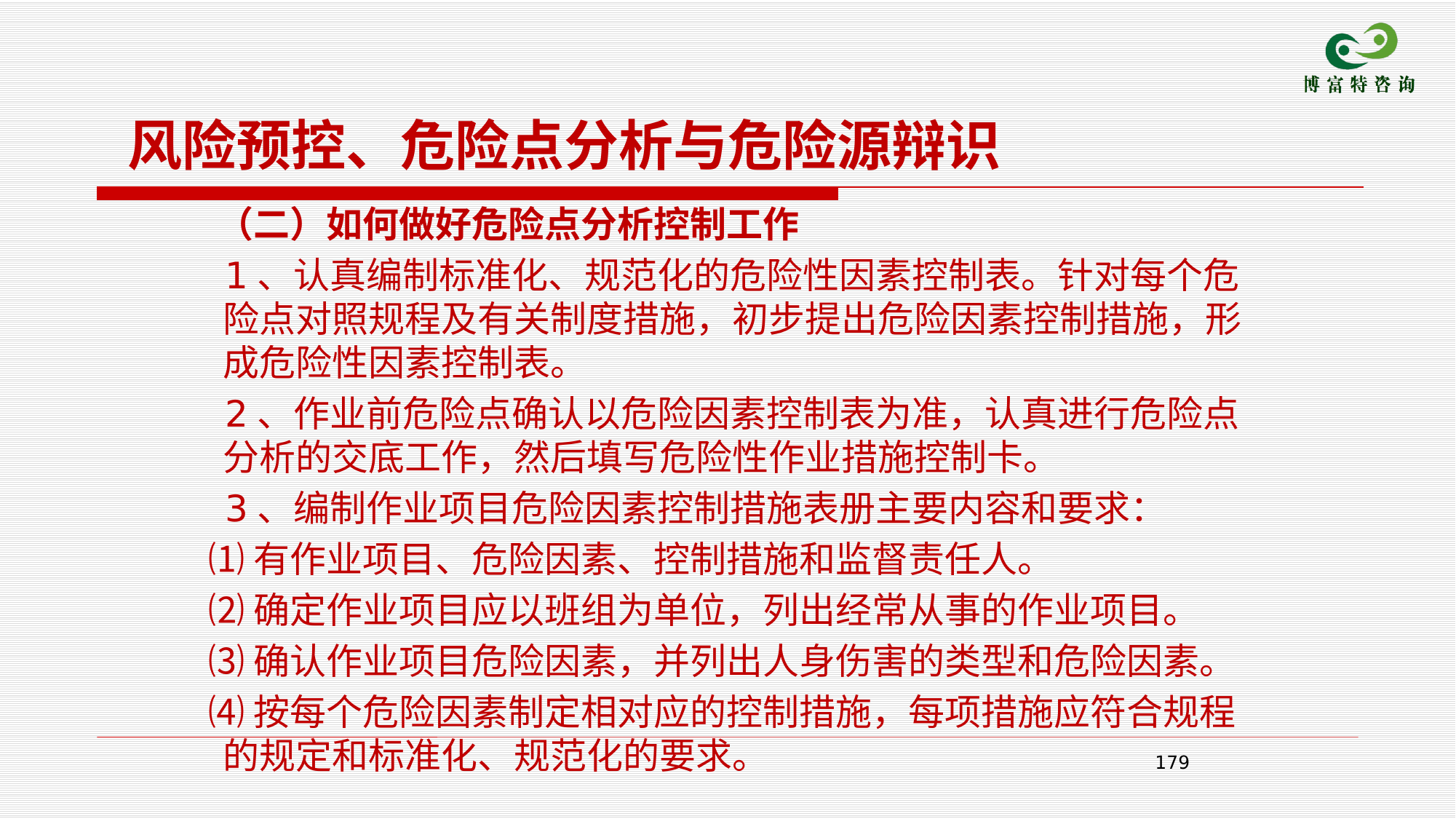

风险预控、危险点分析与危险源辩识
     （二）如何做好危险点分析控制工作
     1、认真编制标准化、规范化的危险性因素控制表。针对每个危险点对照规程及有关制度措施，初步提出危险因素控制措施，形成危险性因素控制表。
     2、作业前危险点确认以危险因素控制表为准，认真进行危险点分析的交底工作，然后填写危险性作业措施控制卡。
     3、编制作业项目危险因素控制措施表册主要内容和要求：
     ⑴有作业项目、危险因素、控制措施和监督责任人。
     ⑵确定作业项目应以班组为单位，列出经常从事的作业项目。
     ⑶确认作业项目危险因素，并列出人身伤害的类型和危险因素。
     ⑷按每个危险因素制定相对应的控制措施，每项措施应符合规程的规定和标准化、规范化的要求。

179